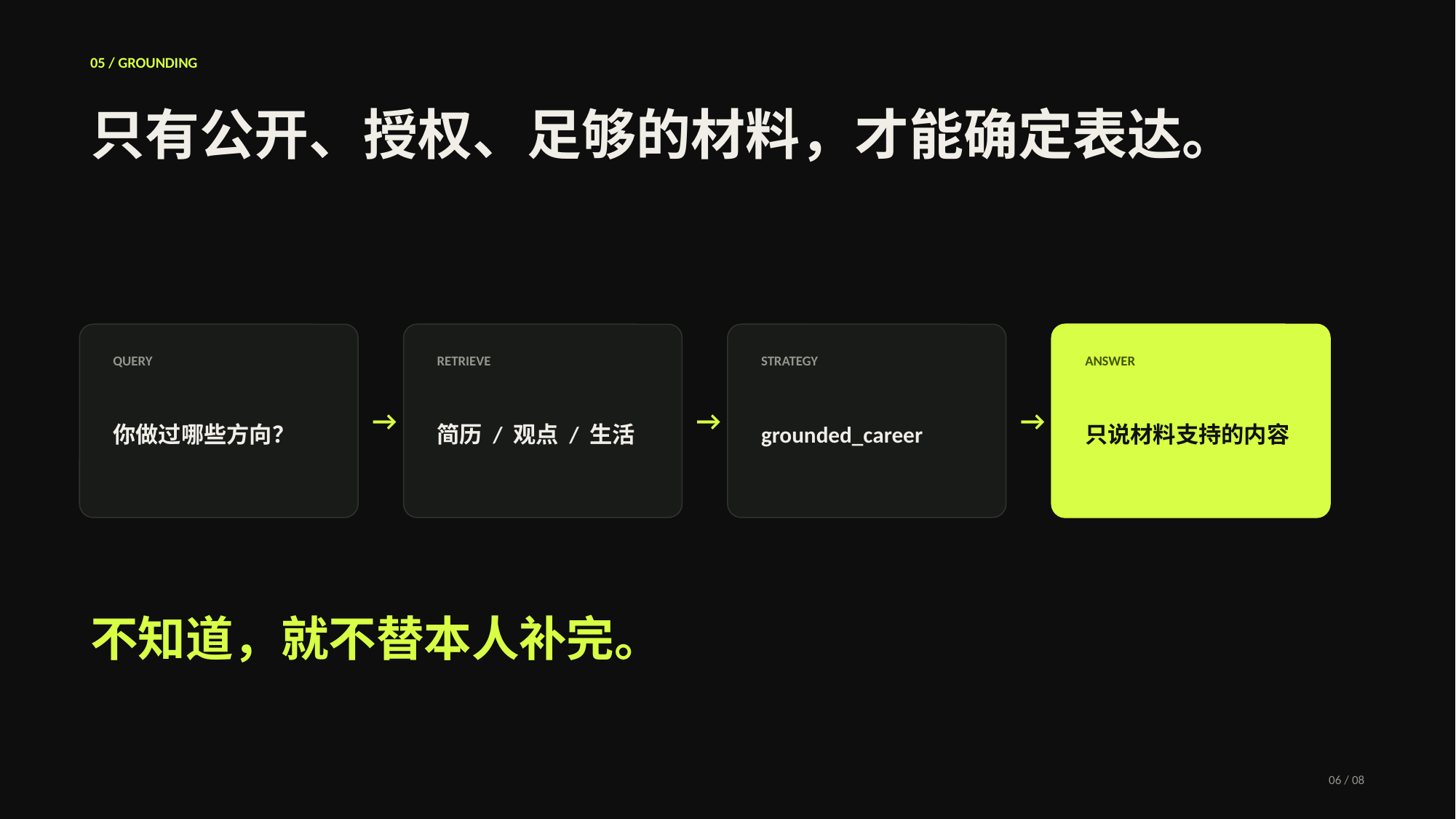

05 / GROUNDING
只有公开、授权、足够的材料，才能确定表达。

QUERY
RETRIEVE
STRATEGY
ANSWER
→
→
→
你做过哪些方向？
简历 / 观点 / 生活
grounded_career
只说材料支持的内容
不知道，就不替本人补完。
06 / 08